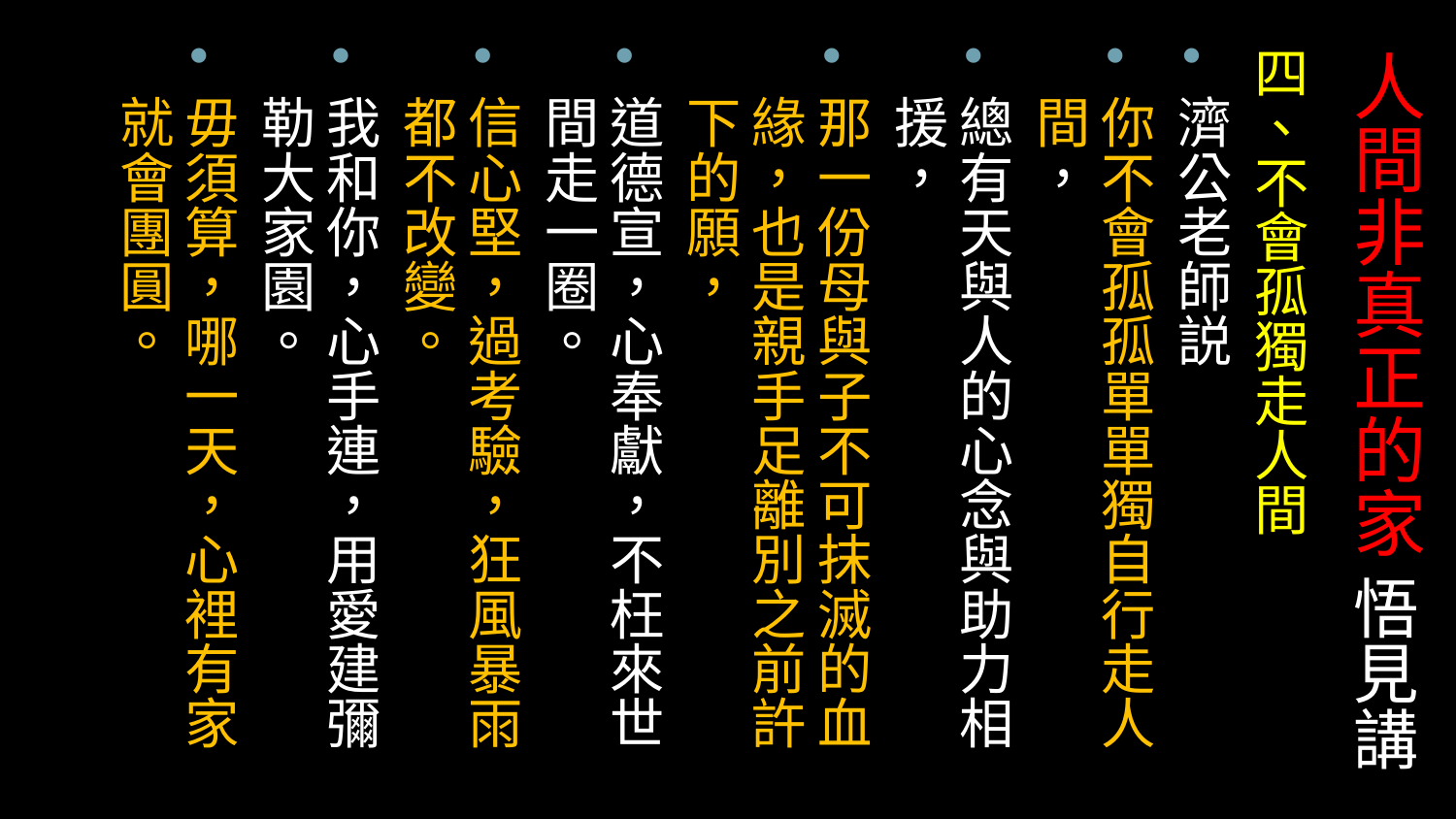

四、不會孤獨走人間
濟公老師説
你不會孤孤單單獨自行走人間，
總有天與人的心念與助力相援，
那一份母與子不可抹滅的血緣，也是親手足離別之前許下的願，
道德宣，心奉獻，不枉來世間走一圈。
信心堅，過考驗，狂風暴雨都不改變。
我和你，心手連，用愛建彌勒大家園。
毋須算，哪一天，心裡有家就會團圓。

# 人間非真正的家 悟見講